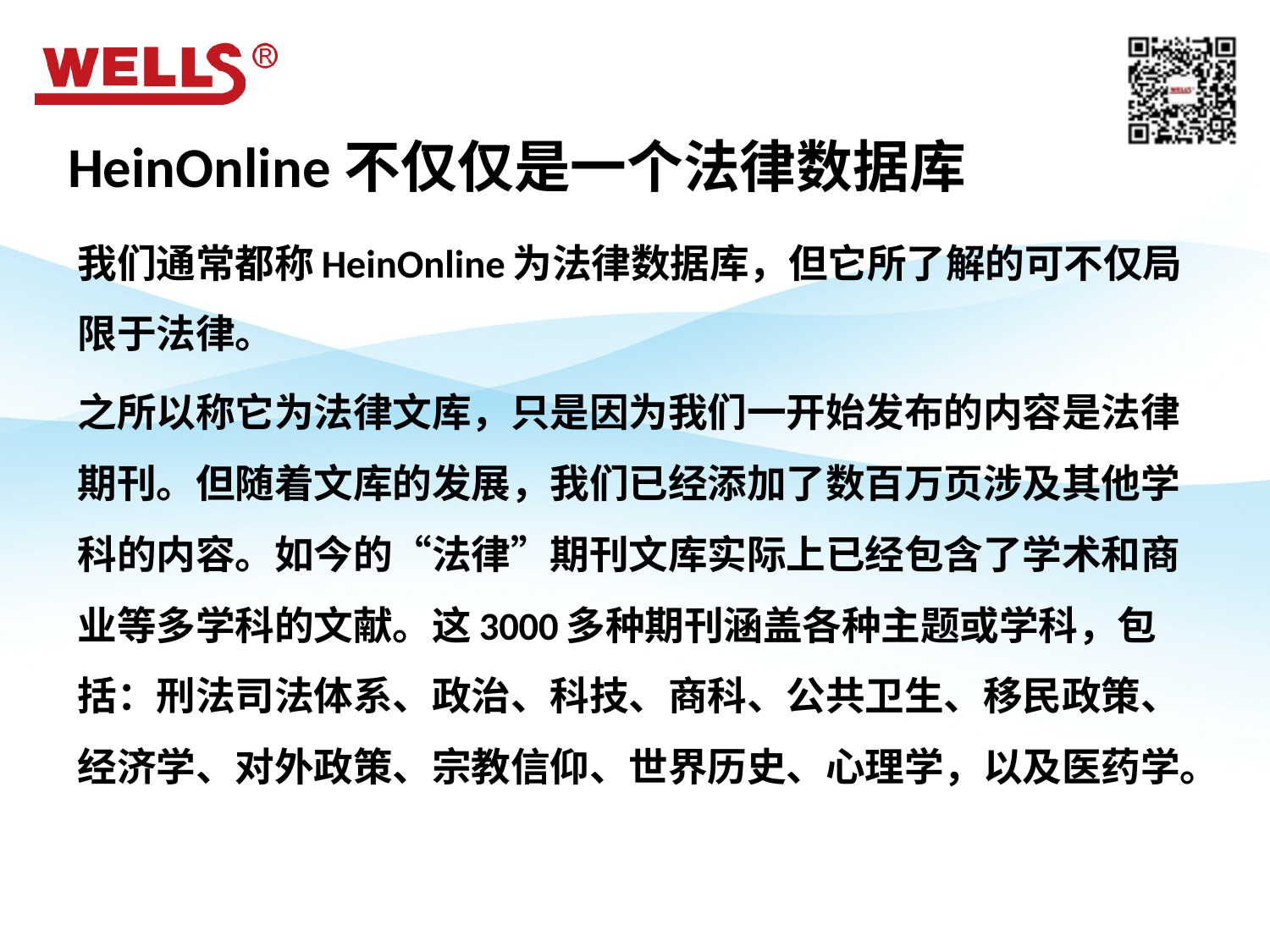

# HeinOnline不仅仅是一个法律数据库

我们通常都称HeinOnline为法律数据库，但它所了解的可不仅局限于法律。
之所以称它为法律文库，只是因为我们一开始发布的内容是法律期刊。但随着文库的发展，我们已经添加了数百万页涉及其他学科的内容。如今的“法律”期刊文库实际上已经包含了学术和商业等多学科的文献。这3000多种期刊涵盖各种主题或学科，包括：刑法司法体系、政治、科技、商科、公共卫生、移民政策、经济学、对外政策、宗教信仰、世界历史、心理学，以及医药学。